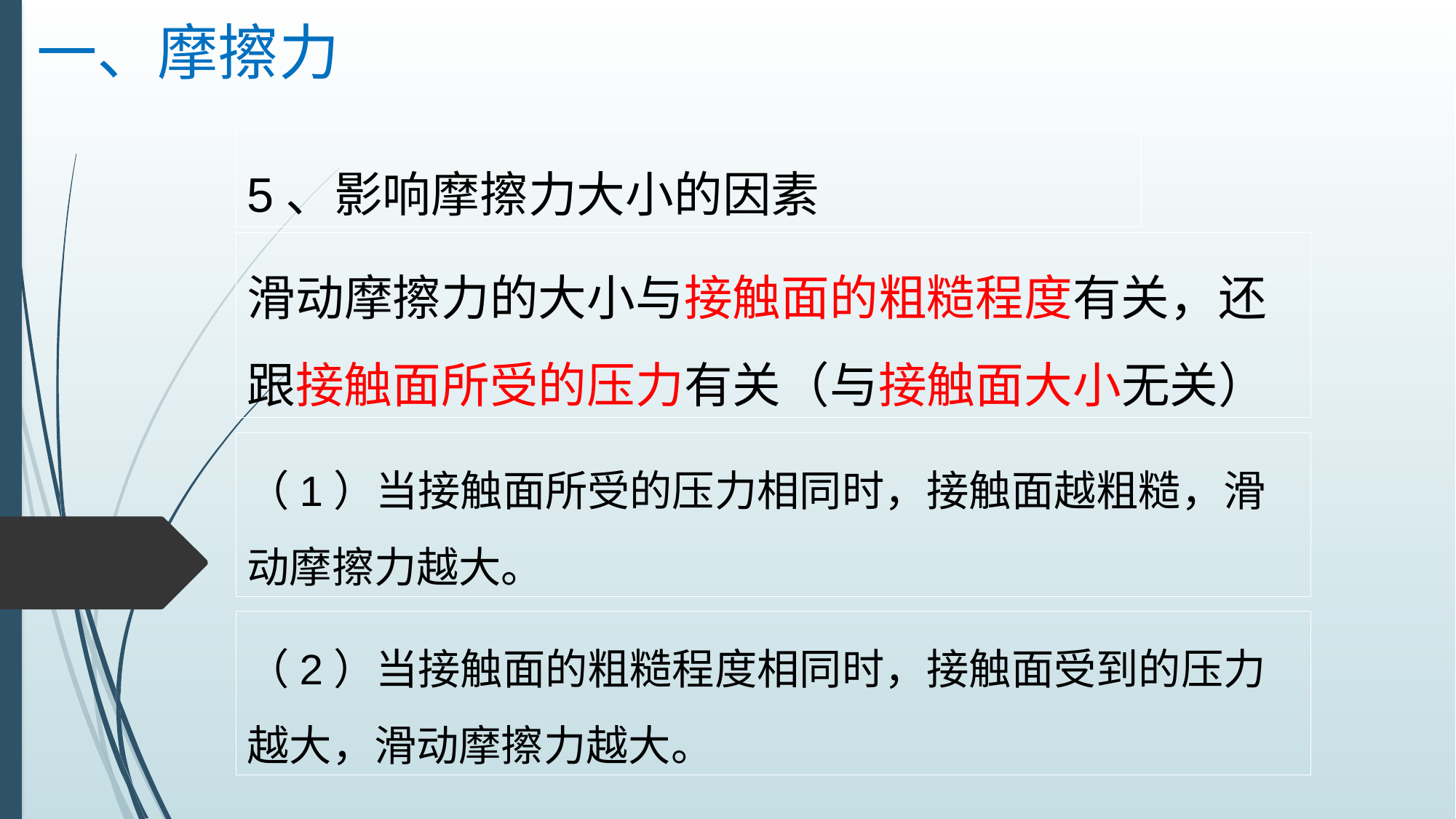

一、摩擦力
5、影响摩擦力大小的因素
滑动摩擦力的大小与接触面的粗糙程度有关，还跟接触面所受的压力有关（与接触面大小无关）
（1）当接触面所受的压力相同时，接触面越粗糙，滑动摩擦力越大。
（2）当接触面的粗糙程度相同时，接触面受到的压力越大，滑动摩擦力越大。